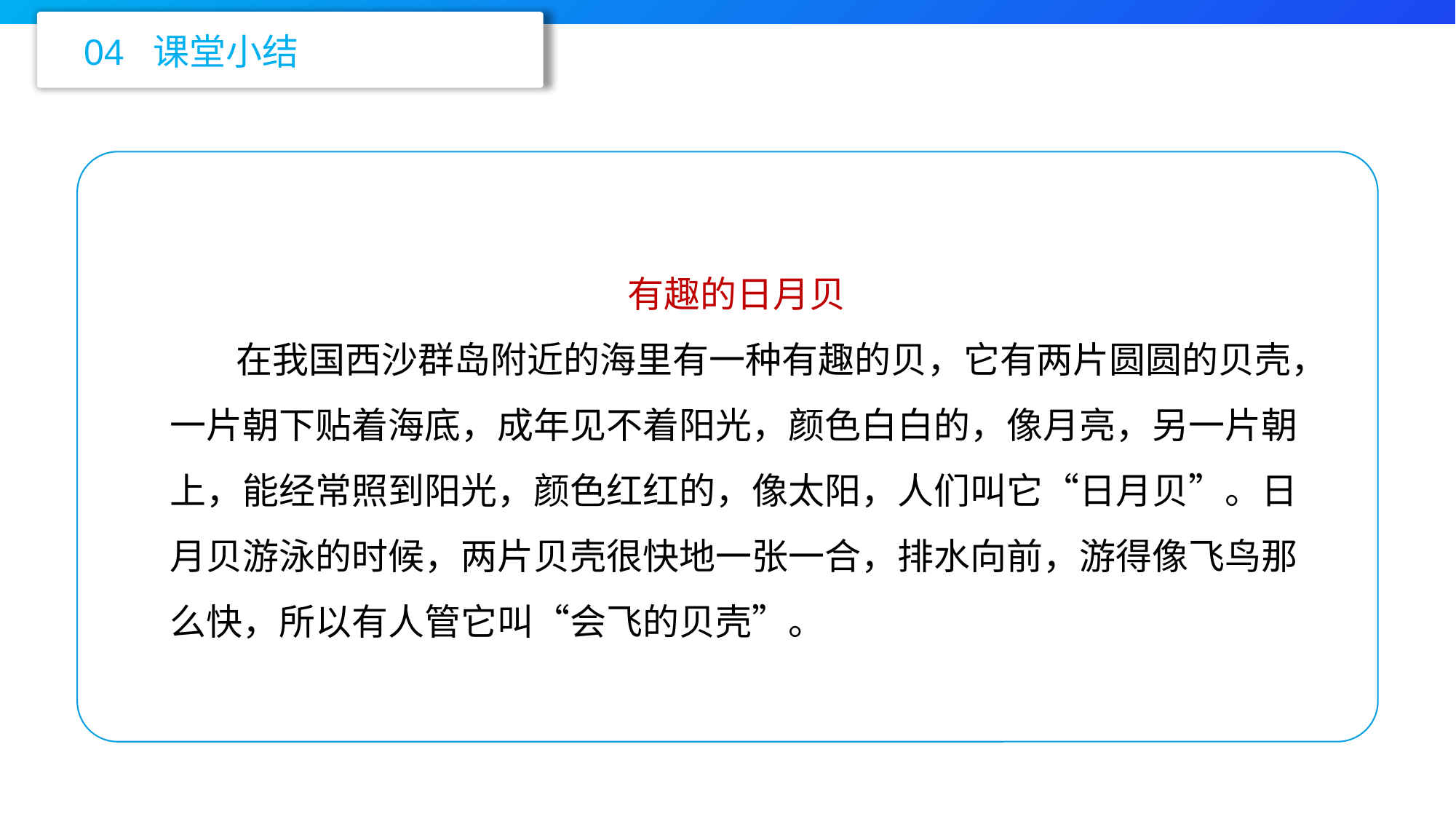

04  课堂小结
有趣的日月贝
       在我国西沙群岛附近的海里有一种有趣的贝，它有两片圆圆的贝壳，一片朝下贴着海底，成年见不着阳光，颜色白白的，像月亮，另一片朝上，能经常照到阳光，颜色红红的，像太阳，人们叫它“日月贝”。日月贝游泳的时候，两片贝壳很快地一张一合，排水向前，游得像飞鸟那么快，所以有人管它叫“会飞的贝壳”。